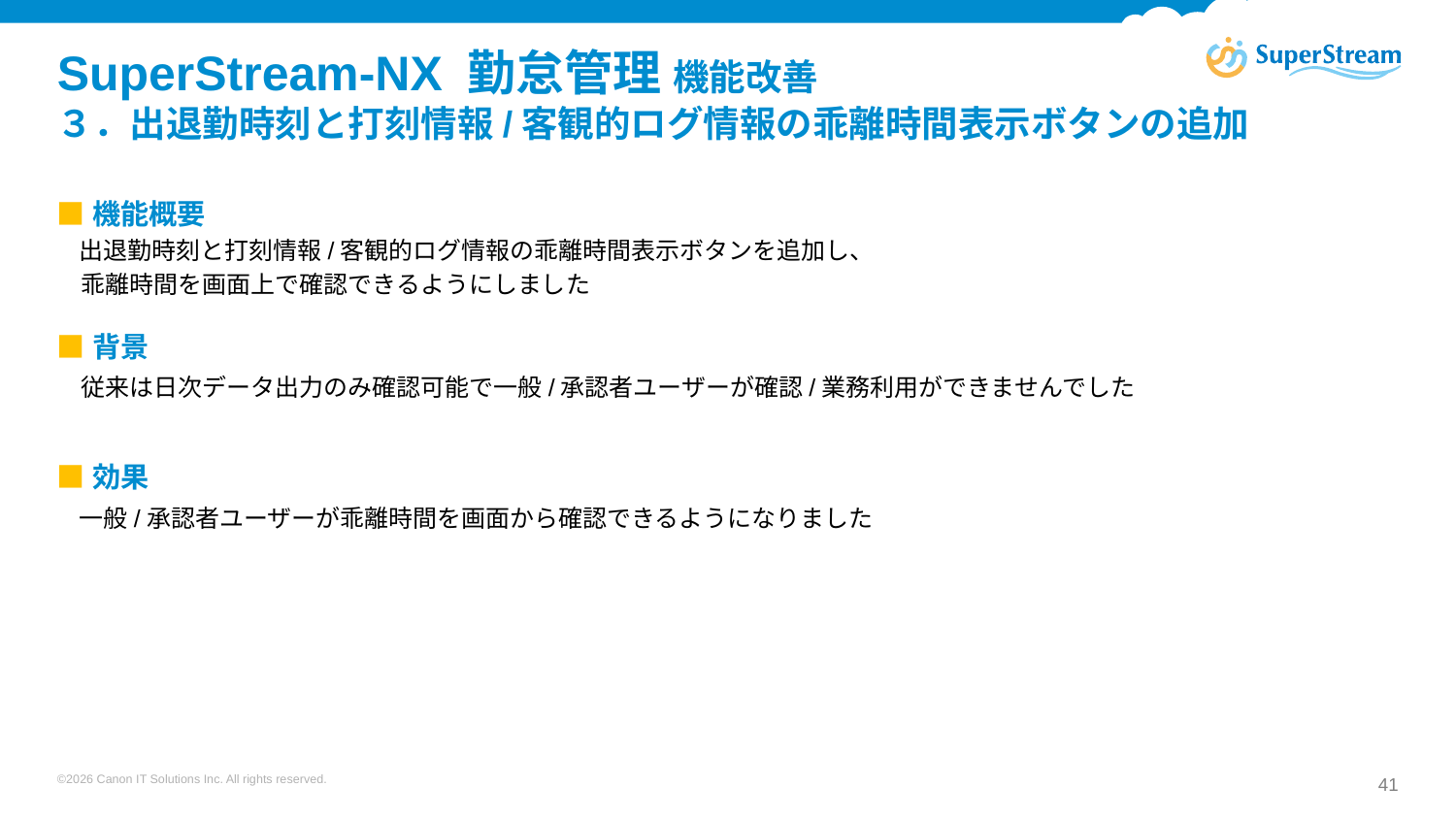

# SuperStream-NX 勤怠管理 機能改善 ３．出退勤時刻と打刻情報/客観的ログ情報の乖離時間表示ボタンの追加
■機能概要
　出退勤時刻と打刻情報/客観的ログ情報の乖離時間表示ボタンを追加し、
　乖離時間を画面上で確認できるようにしました

■背景
　従来は日次データ出力のみ確認可能で一般/承認者ユーザーが確認/業務利用ができませんでした
■効果
　一般/承認者ユーザーが乖離時間を画面から確認できるようになりました
©2026 Canon IT Solutions Inc. All rights reserved.
41